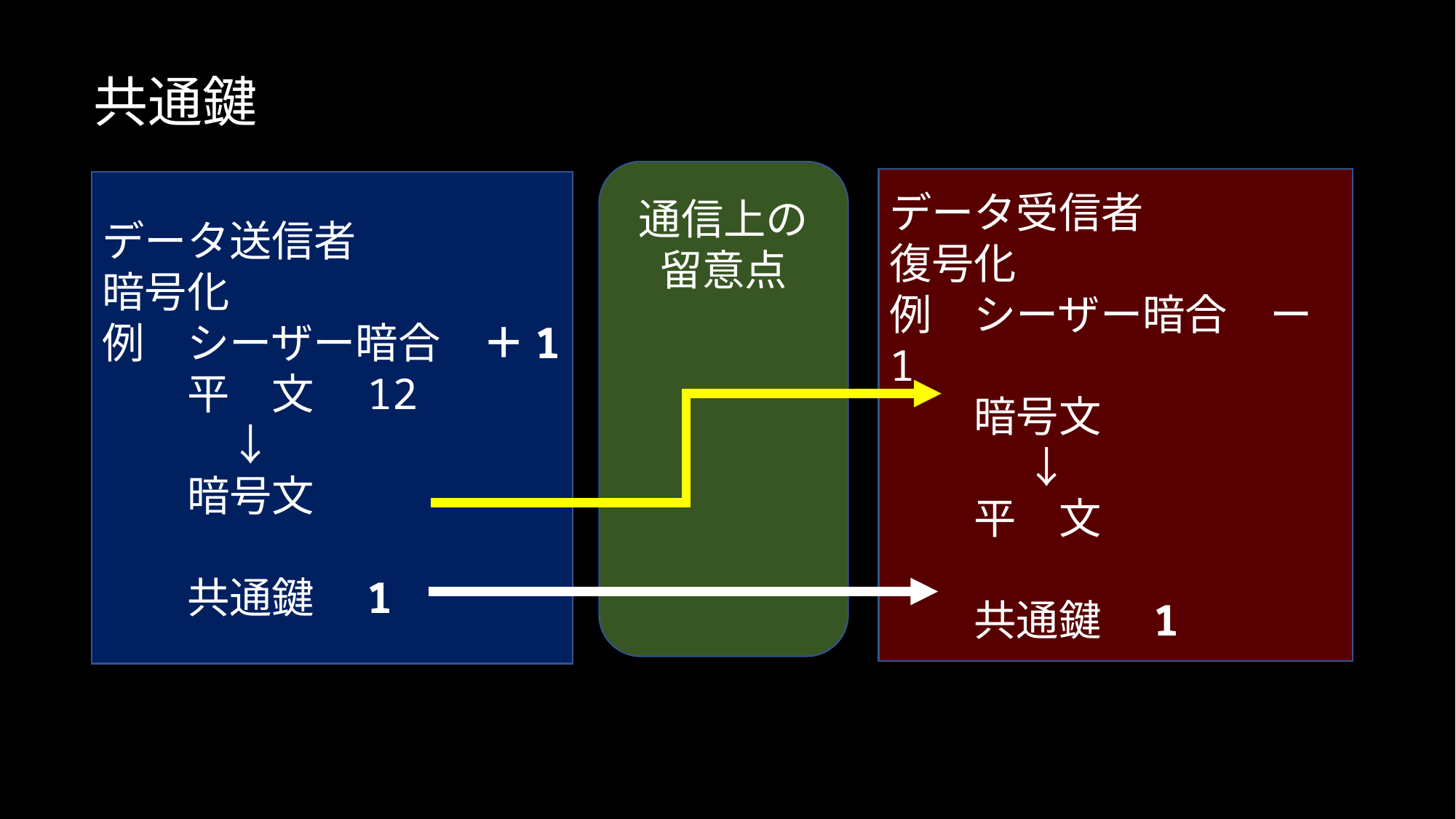

# 共通鍵
通信上の
留意点

データ受信者
復号化
例　シーザー暗合　ー1
　　暗号文
　　　 ↓
　　平　文

　　共通鍵　1
データ送信者
暗号化
例　シーザー暗合　＋1
　　平　文　12
　　　↓
　　暗号文

　　共通鍵　1